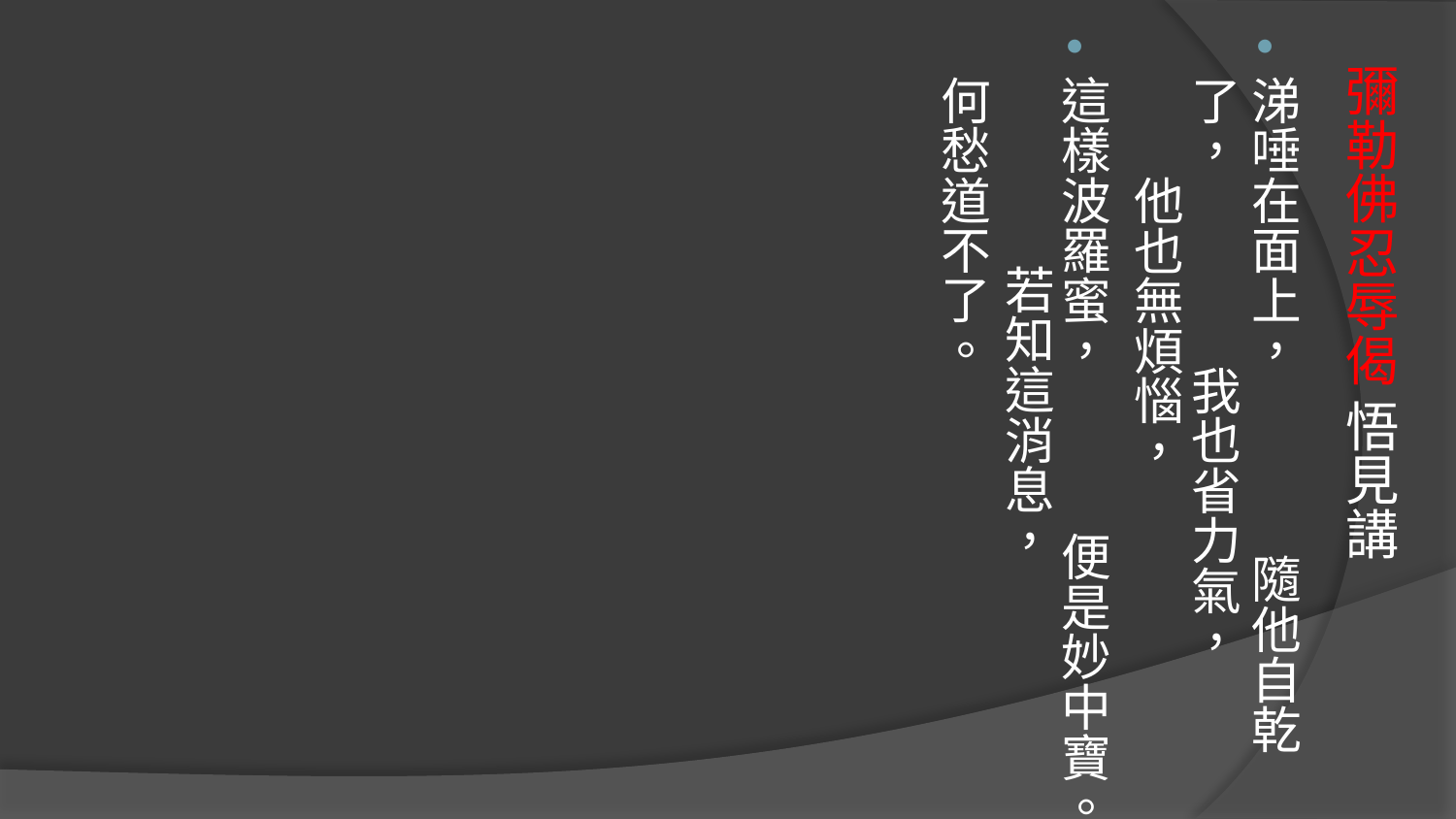

涕唾在面上，                隨他自乾了，                 我也省力氣，                    他也無煩惱，
這樣波羅蜜，              便是妙中寶。                 若知這消息，                    何愁道不了。

# 彌勒佛忍辱偈 悟見講